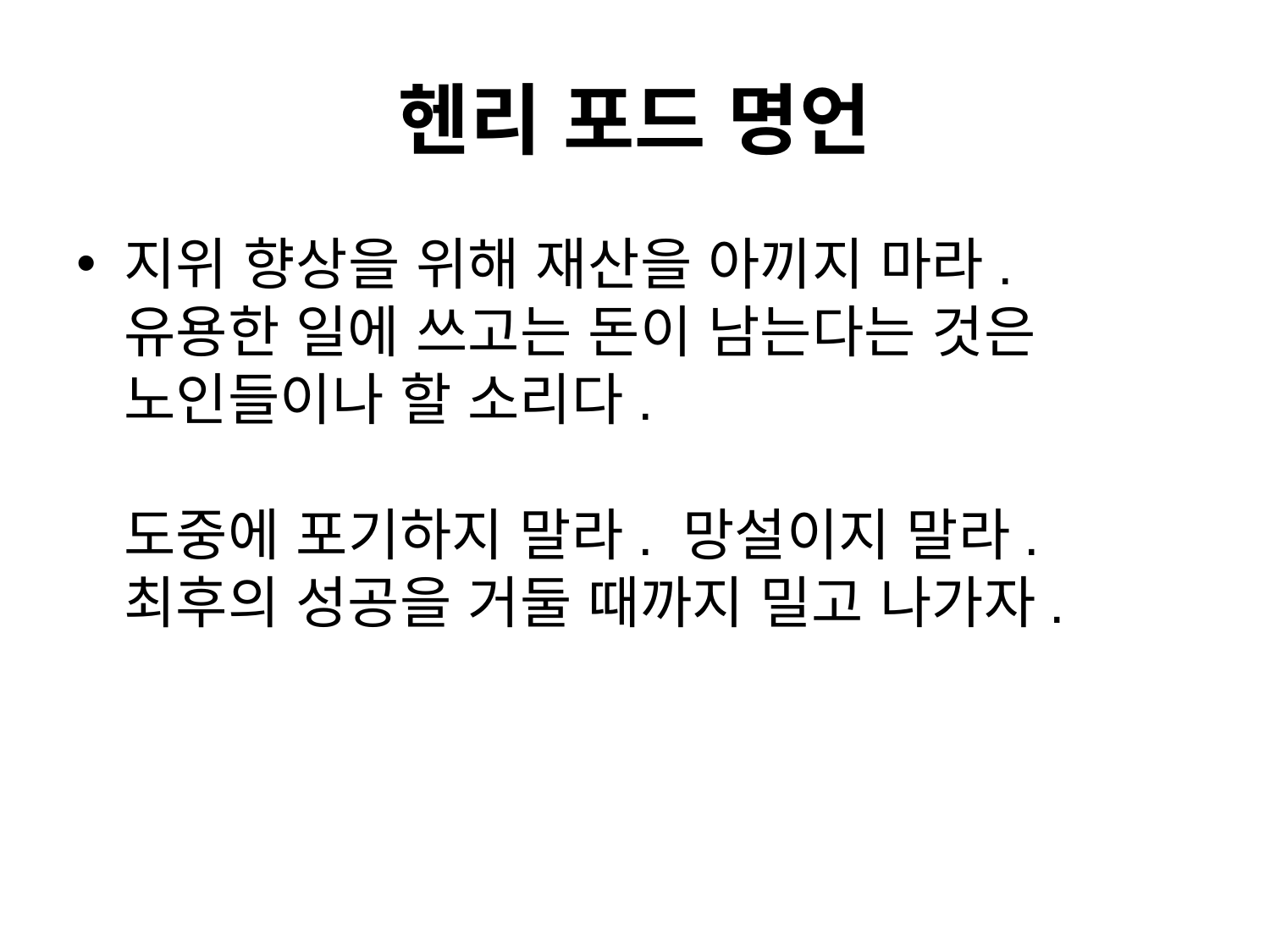

# 헨리 포드 명언
지위 향상을 위해 재산을 아끼지 마라.
유용한 일에 쓰고는 돈이 남는다는 것은
노인들이나 할 소리다.
도중에 포기하지 말라. 망설이지 말라. 최후의 성공을 거둘 때까지 밀고 나가자.